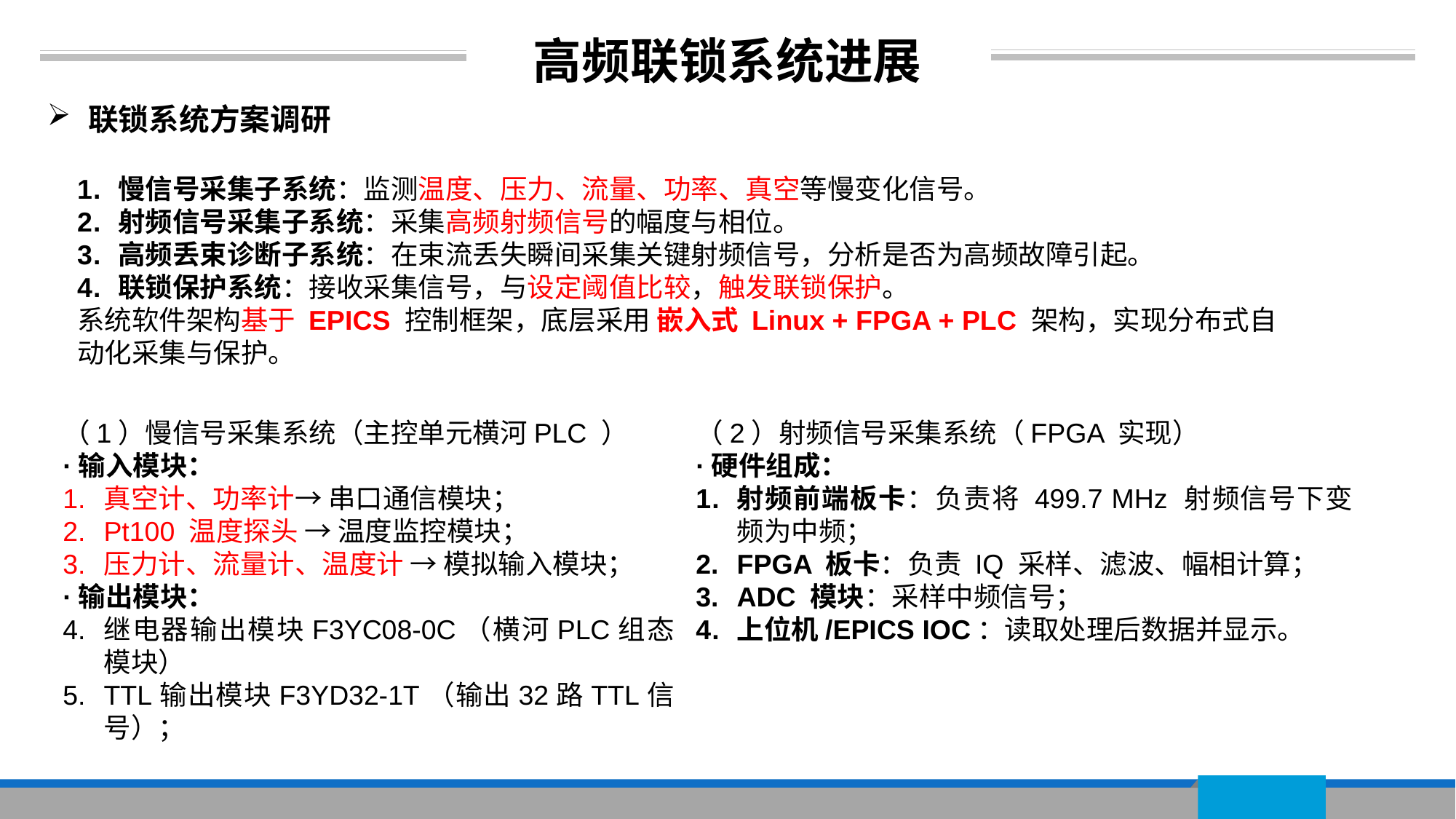

# 高频联锁系统进展
联锁系统方案调研
慢信号采集子系统：监测温度、压力、流量、功率、真空等慢变化信号。
射频信号采集子系统：采集高频射频信号的幅度与相位。
高频丢束诊断子系统：在束流丢失瞬间采集关键射频信号，分析是否为高频故障引起。
联锁保护系统：接收采集信号，与设定阈值比较，触发联锁保护。
系统软件架构基于 EPICS 控制框架，底层采用 嵌入式 Linux + FPGA + PLC 架构，实现分布式自动化采集与保护。
（1）慢信号采集系统（主控单元横河PLC ）
·输入模块：
真空计、功率计→ 串口通信模块；
Pt100 温度探头 → 温度监控模块；
压力计、流量计、温度计 → 模拟输入模块；
·输出模块：
继电器输出模块F3YC08-0C（横河PLC组态模块）
TTL输出模块F3YD32-1T（输出32路TTL信号）；

（2）射频信号采集系统（FPGA 实现）
·硬件组成：
射频前端板卡：负责将 499.7 MHz 射频信号下变频为中频；
FPGA 板卡：负责 IQ 采样、滤波、幅相计算；
ADC 模块：采样中频信号；
上位机/EPICS IOC：读取处理后数据并显示。

5